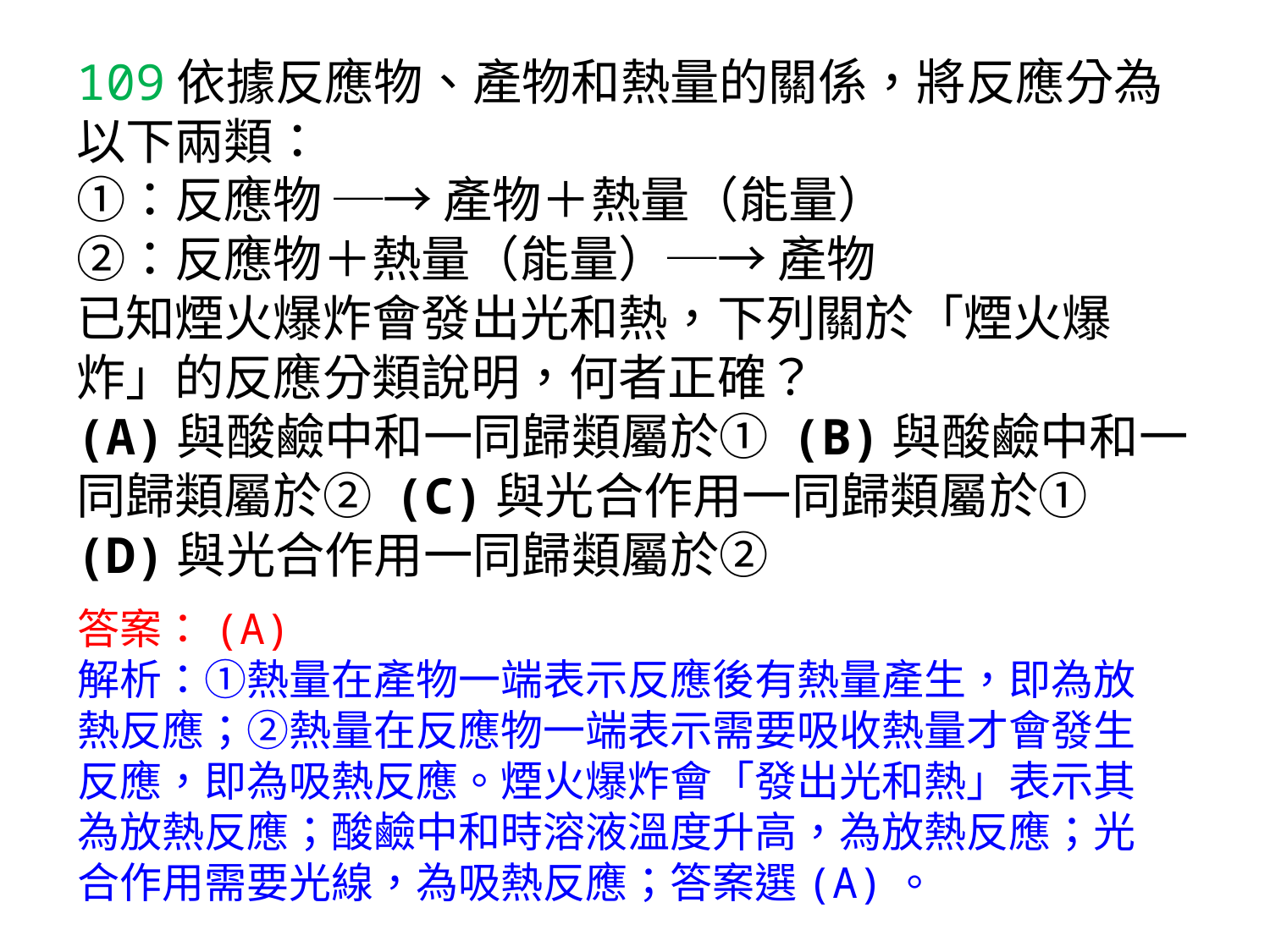

# 109依據反應物、產物和熱量的關係，將反應分為以下兩類： ①：反應物 ─→ 產物＋熱量（能量） ②：反應物＋熱量（能量）─→ 產物 已知煙火爆炸會發出光和熱，下列關於「煙火爆炸」的反應分類說明，何者正確？ (A)與酸鹼中和一同歸類屬於① (B)與酸鹼中和一同歸類屬於② (C)與光合作用一同歸類屬於① (D)與光合作用一同歸類屬於②
答案：(A)
解析：①熱量在產物一端表示反應後有熱量產生，即為放熱反應；②熱量在反應物一端表示需要吸收熱量才會發生反應，即為吸熱反應。煙火爆炸會「發出光和熱」表示其為放熱反應；酸鹼中和時溶液溫度升高，為放熱反應；光合作用需要光線，為吸熱反應；答案選(A)。